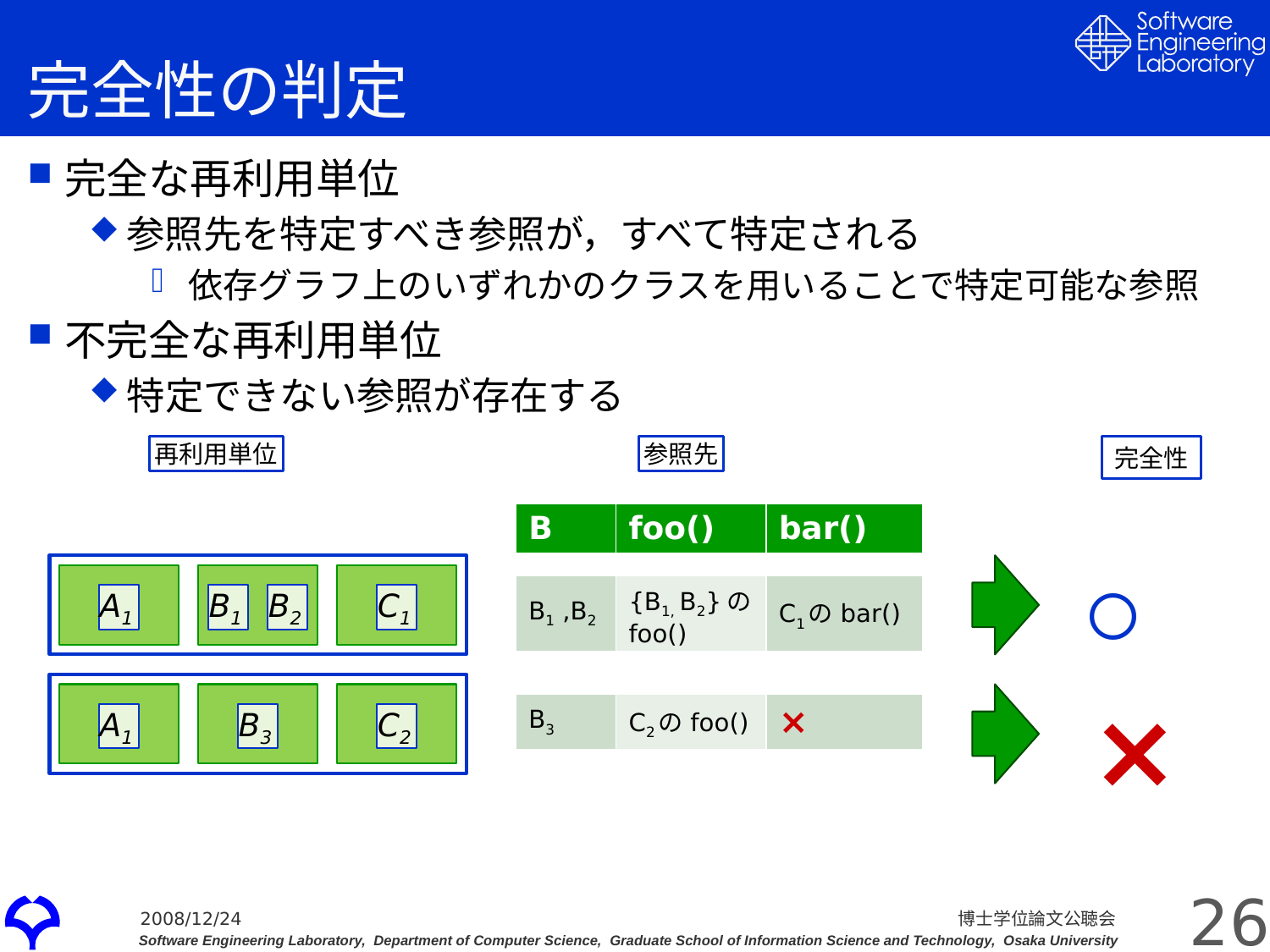

# 完全性の判定
完全な再利用単位
参照先を特定すべき参照が，すべて特定される
依存グラフ上のいずれかのクラスを用いることで特定可能な参照
不完全な再利用単位
特定できない参照が存在する
再利用単位
参照先
完全性
| B | foo() | bar() |
| --- | --- | --- |
○

| B1 ,B2 | {B1, B2}のfoo() | C1のbar() |
| --- | --- | --- |
A1
B1
B2
C1

×

| B3 | C2のfoo() | × |
| --- | --- | --- |
A1
B3
C2
26
博士学位論文公聴会
2008/12/24